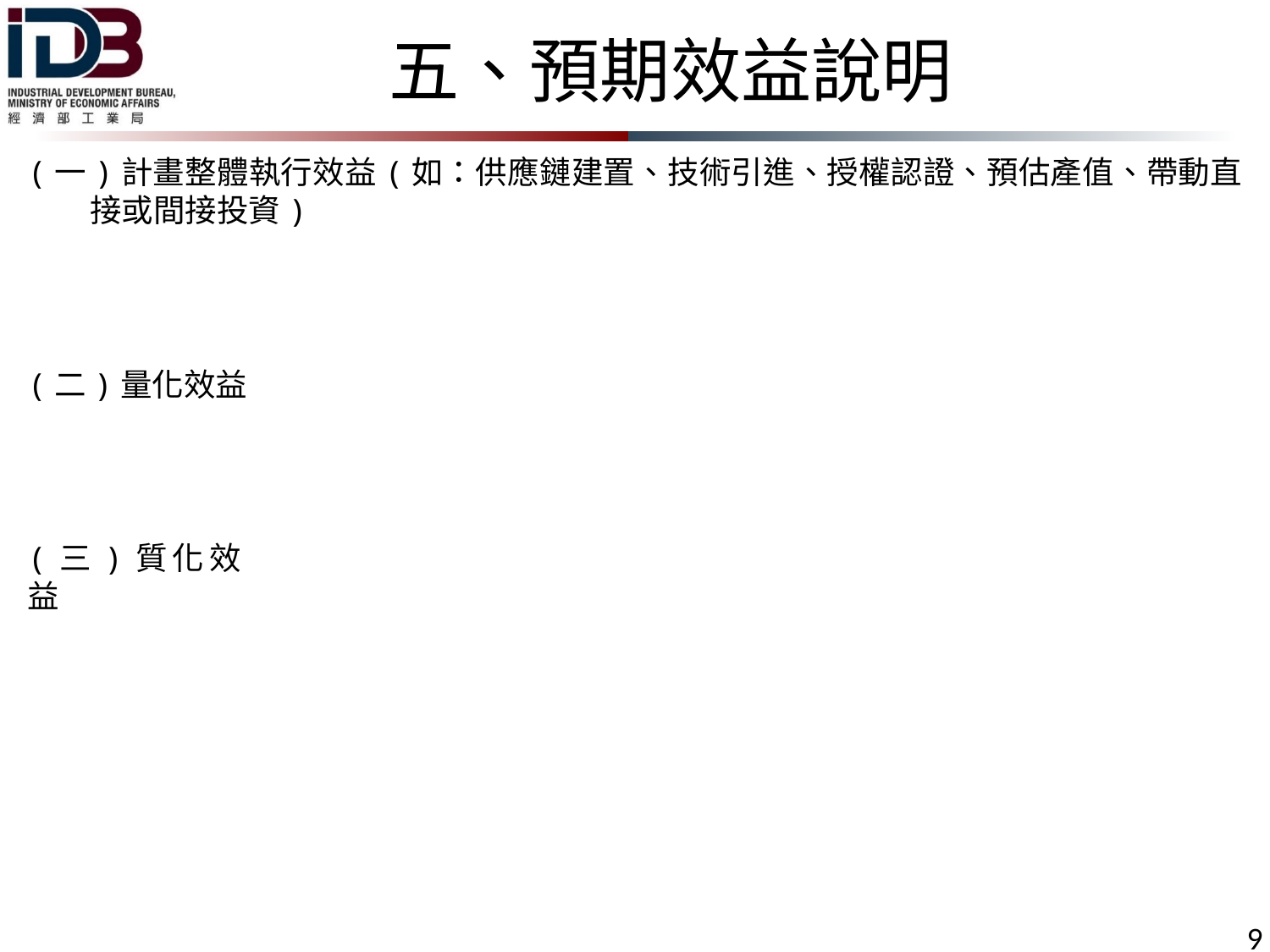

五、預期效益說明
(一)計畫整體執行效益(如：供應鏈建置、技術引進、授權認證、預估產值、帶動直接或間接投資)
(二)量化效益
(三)質化效益
9